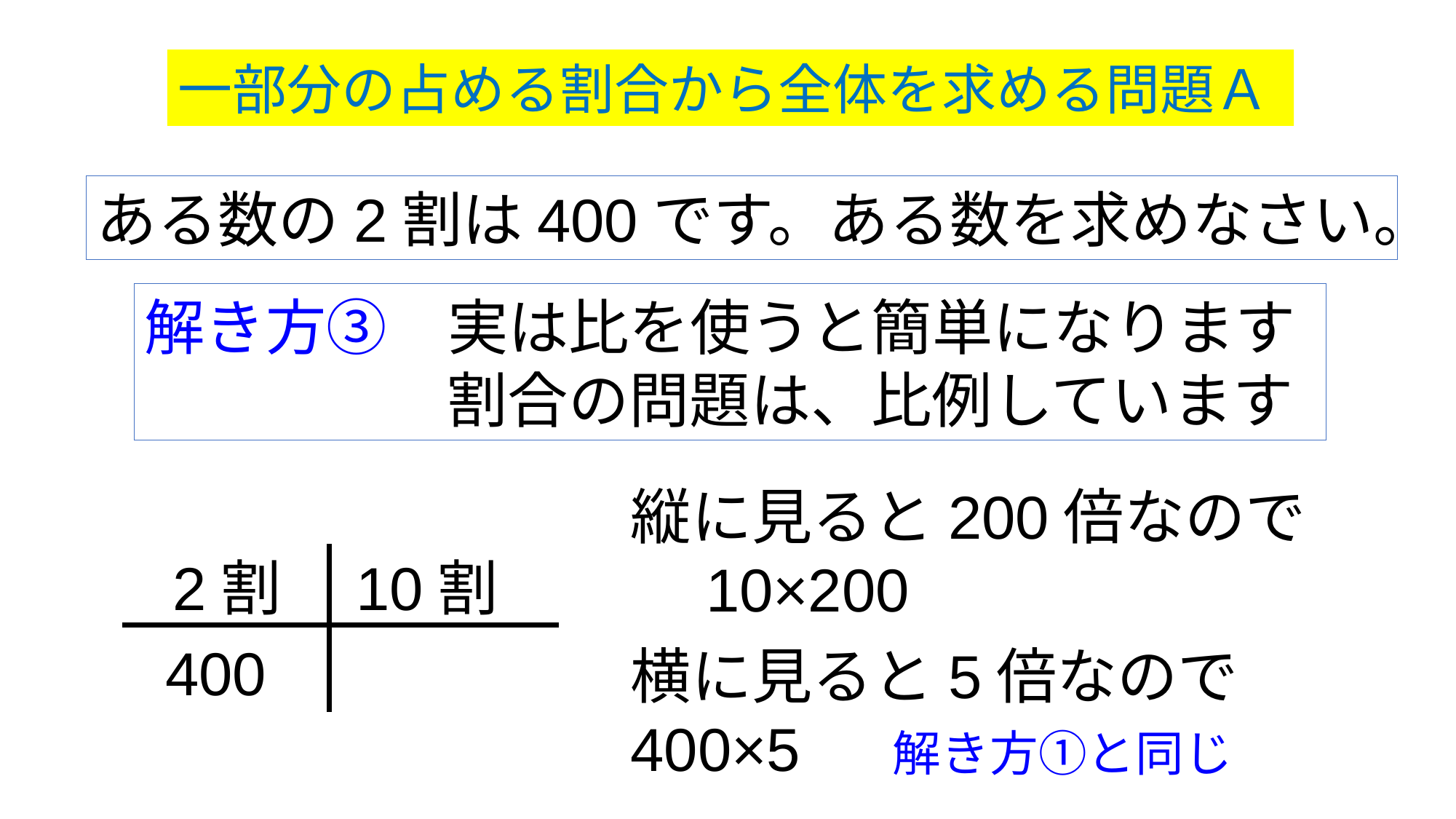

一部分の占める割合から全体を求める問題Ａ
ある数の2割は400です。ある数を求めなさい。
解き方③　実は比を使うと簡単になります
　　　　　割合の問題は、比例しています
縦に見ると200倍なので　10×200
2割
10割
400
横に見ると5倍なので　400×5 　解き方①と同じ